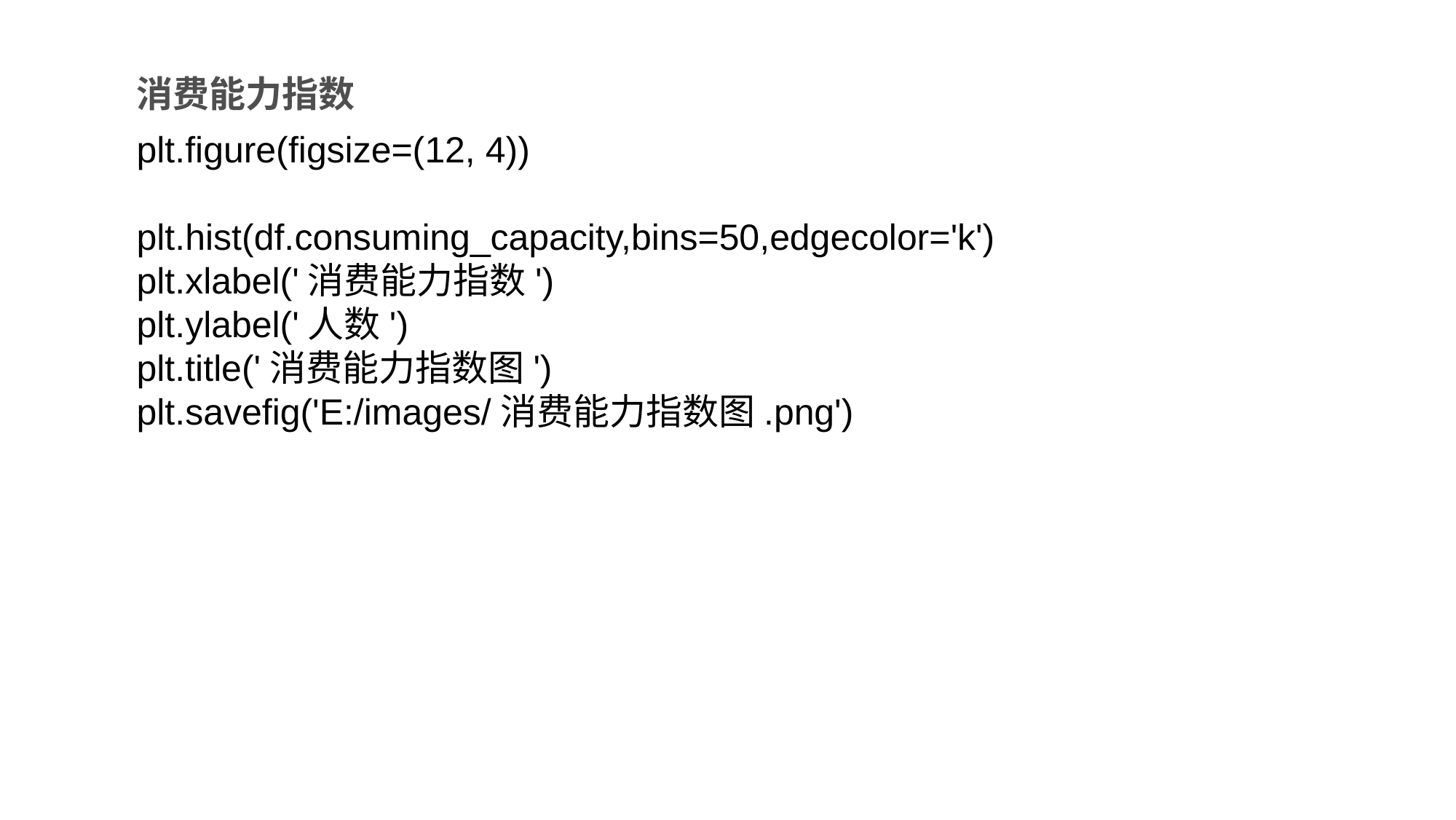

消费能力指数
plt.figure(figsize=(12, 4))

plt.hist(df.consuming_capacity,bins=50,edgecolor='k')
plt.xlabel('消费能力指数')
plt.ylabel('人数')
plt.title('消费能力指数图')
plt.savefig('E:/images/消费能力指数图.png')